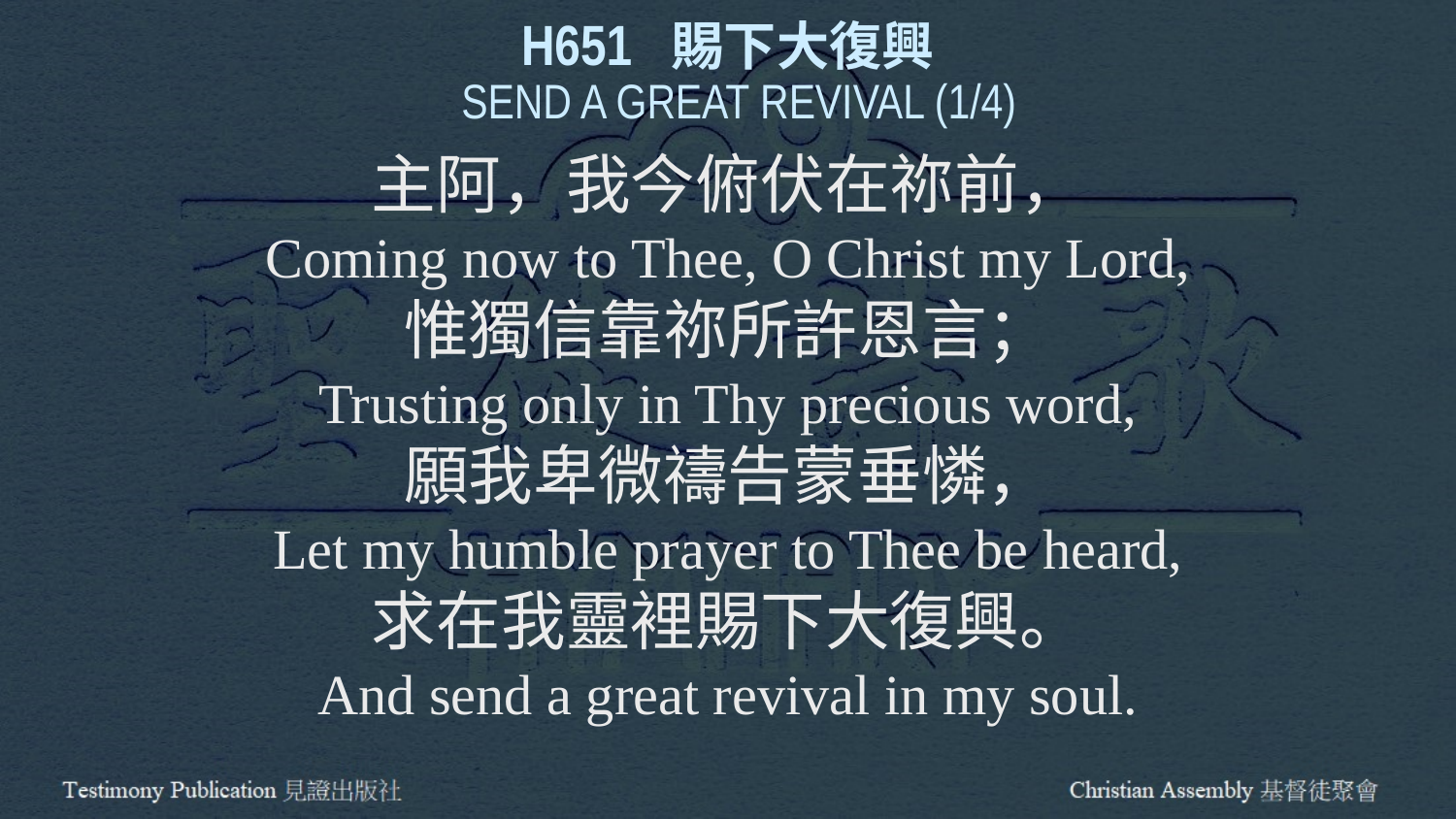

H651  賜下大復興
 SEND A GREAT REVIVAL (1/4)
主阿，我今俯伏在祢前，
Coming now to Thee, O Christ my Lord,
惟獨信靠祢所許恩言；
Trusting only in Thy precious word,
願我卑微禱告蒙垂憐，
Let my humble prayer to Thee be heard,
求在我靈裡賜下大復興。
And send a great revival in my soul.